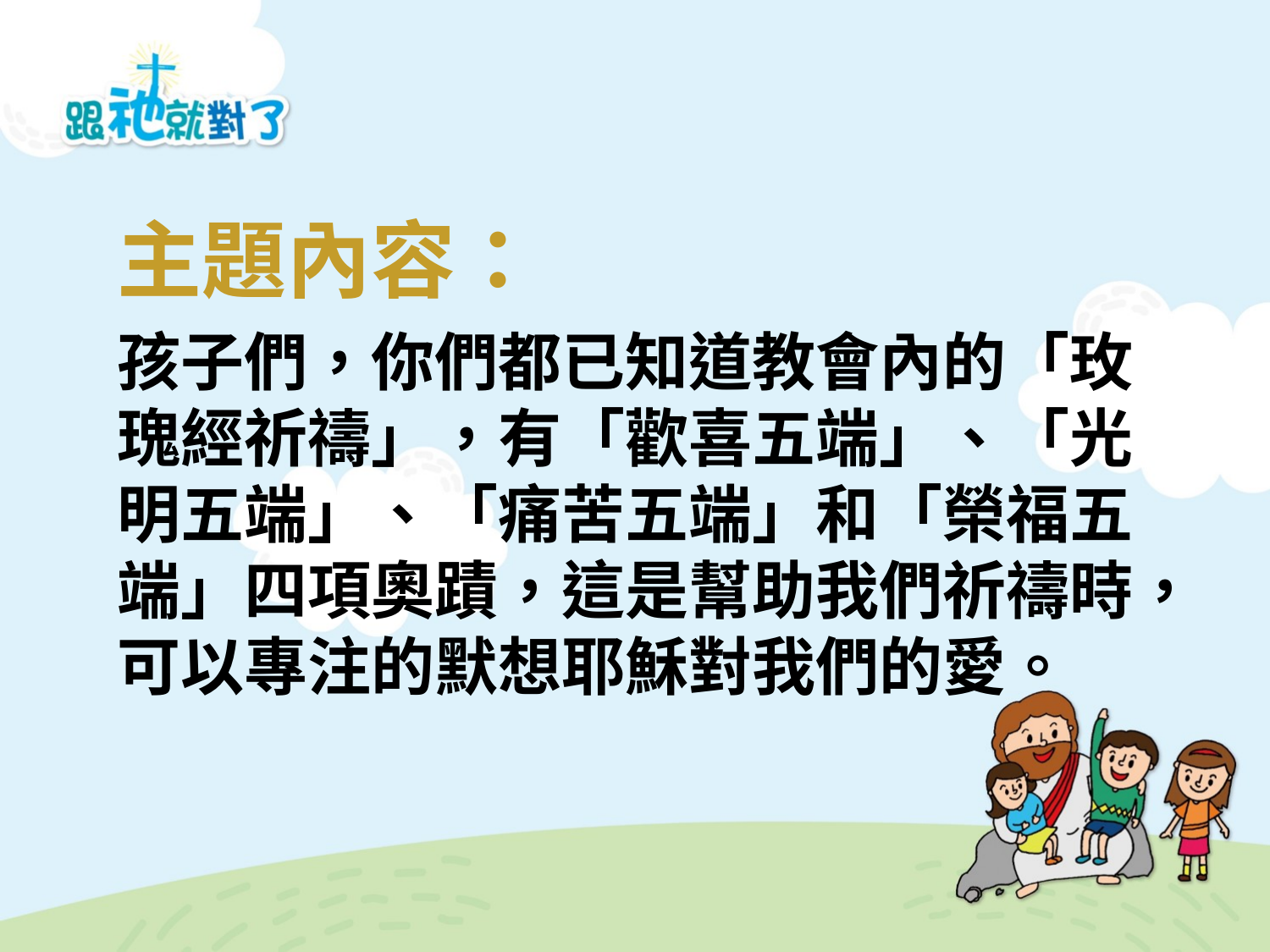

主題內容：
孩子們，你們都已知道教會內的「玫瑰經祈禱」，有「歡喜五端」、「光明五端」、「痛苦五端」和「榮福五端」四項奧蹟，這是幫助我們祈禱時，可以專注的默想耶穌對我們的愛。